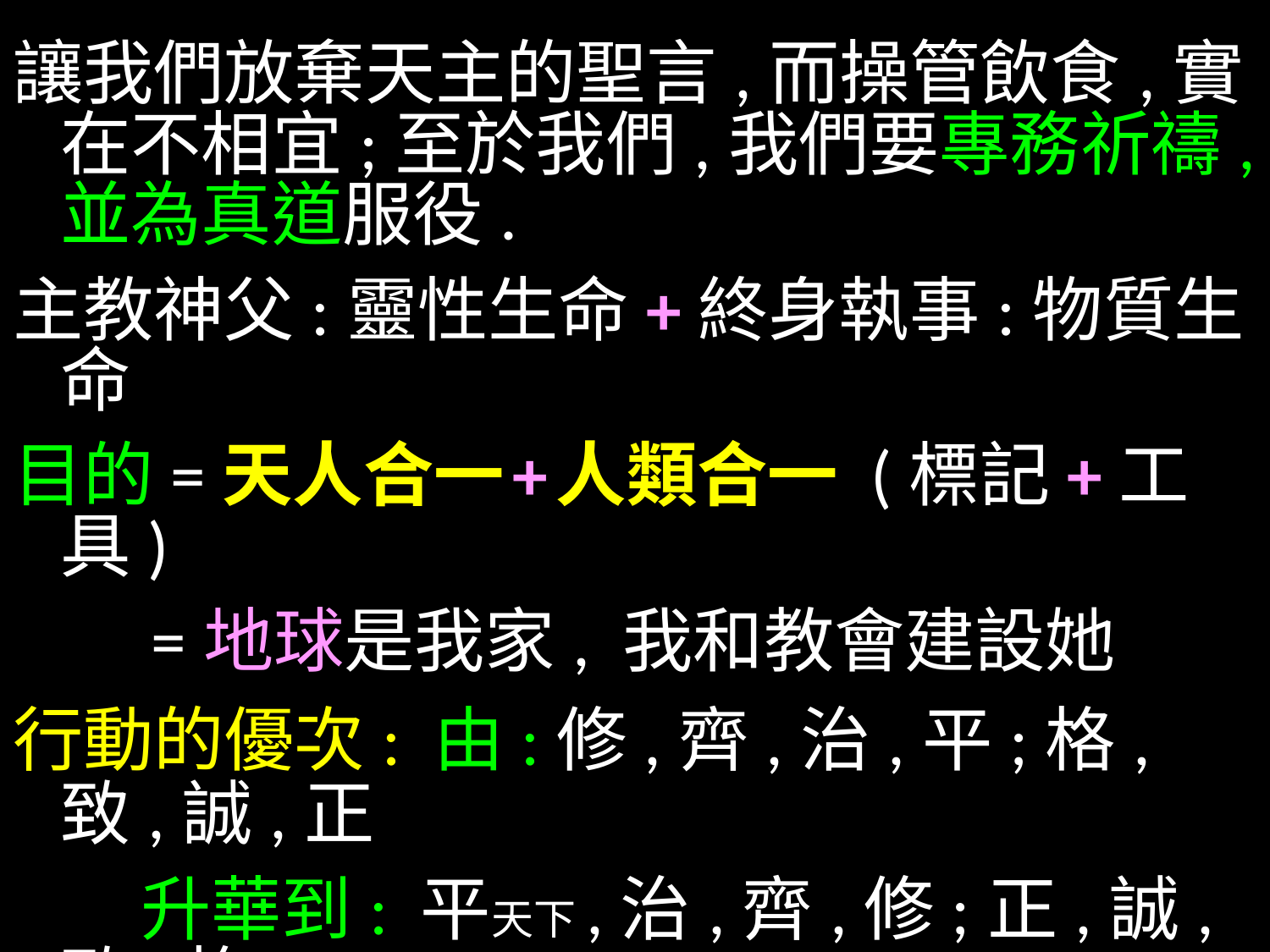

讓我們放棄天主的聖言,而操管飲食,實在不相宜;至於我們,我們要專務祈禱,
並為真道服役.
主教神父:靈性生命+終身執事:物質生命
目的=天人合一 + 人類合一 (標記+工具)
         =地球是我家, 我和教會建設她
行動的優次: 由:修,齊,治,平;格,致,誠,正
       升華到: 平天下,治,齊,修;正,誠,致,格物
心存千秋,方能面對目前; 胸懷全局,始可經略一方
    Think globally, act locally (胡振中樞機)